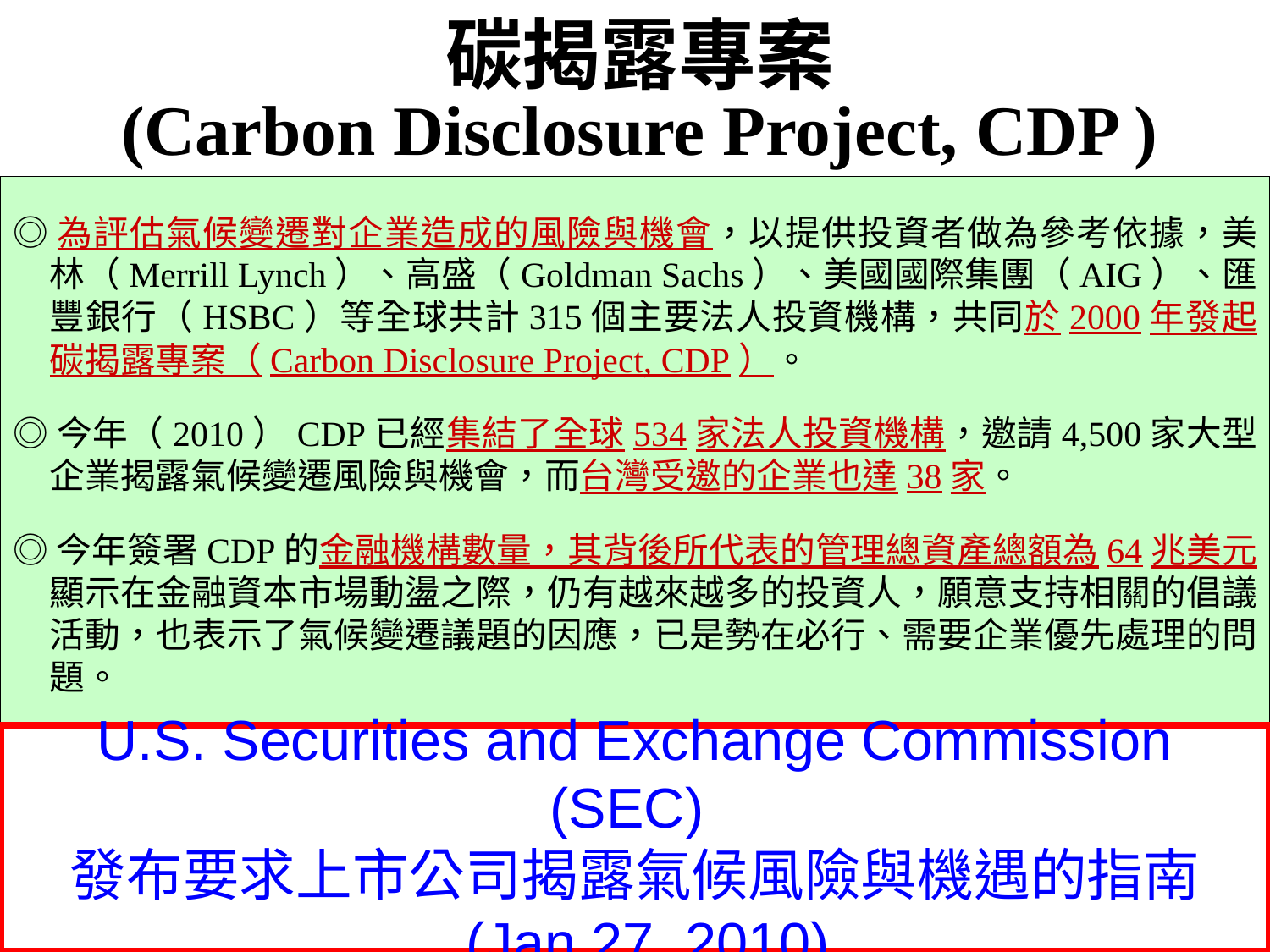

碳揭露專案
(Carbon Disclosure Project, CDP )
◎為評估氣候變遷對企業造成的風險與機會，以提供投資者做為參考依據，美林（Merrill Lynch）、高盛（Goldman Sachs）、美國國際集團（AIG）、匯豐銀行（HSBC）等全球共計315個主要法人投資機構，共同於2000年發起碳揭露專案（Carbon Disclosure Project, CDP）。
◎今年（2010）CDP已經集結了全球534家法人投資機構，邀請4,500家大型企業揭露氣候變遷風險與機會，而台灣受邀的企業也達38家。
◎今年簽署CDP的金融機構數量，其背後所代表的管理總資產總額為64兆美元，顯示在金融資本市場動盪之際，仍有越來越多的投資人，願意支持相關的倡議活動，也表示了氣候變遷議題的因應，已是勢在必行、需要企業優先處理的問題。
U.S. Securities and Exchange Commission (SEC)
發布要求上市公司揭露氣候風險與機遇的指南
 (Jan 27, 2010)

159